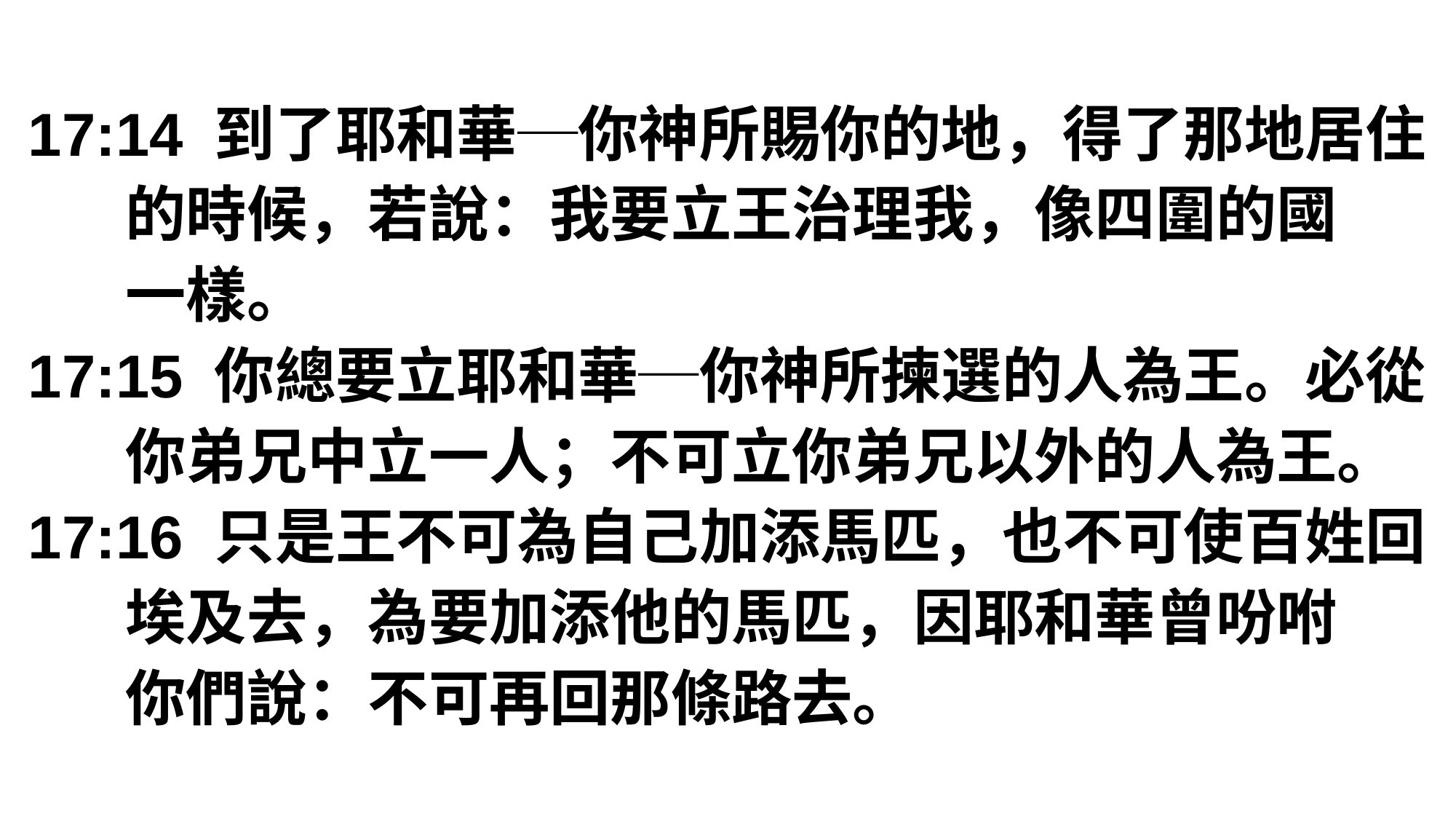

17:14 到了耶和華─你神所賜你的地，得了那地居住
      的時候，若說：我要立王治理我，像四圍的國
      一樣。
17:15 你總要立耶和華─你神所揀選的人為王。必從
      你弟兄中立一人；不可立你弟兄以外的人為王。
17:16 只是王不可為自己加添馬匹，也不可使百姓回
      埃及去，為要加添他的馬匹，因耶和華曾吩咐
      你們說：不可再回那條路去。